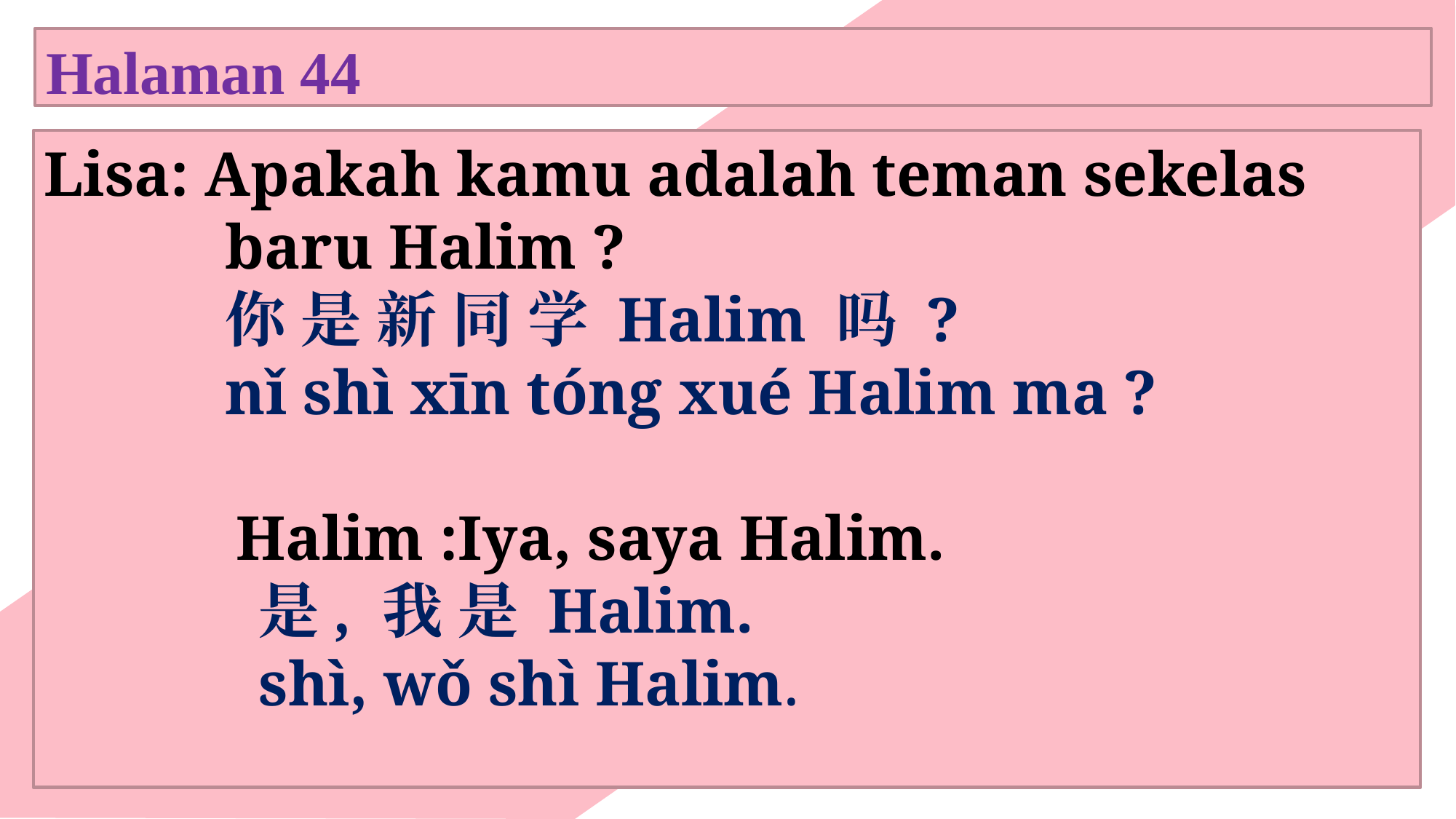

Halaman 44
Lisa: Apakah kamu adalah teman sekelas baru Halim ?
你 是 新 同 学 Halim 吗 ?
nǐ shì xīn tóng xué Halim ma ?

Halim :Iya, saya Halim.
是, 我 是 Halim.
shì, wǒ shì Halim.